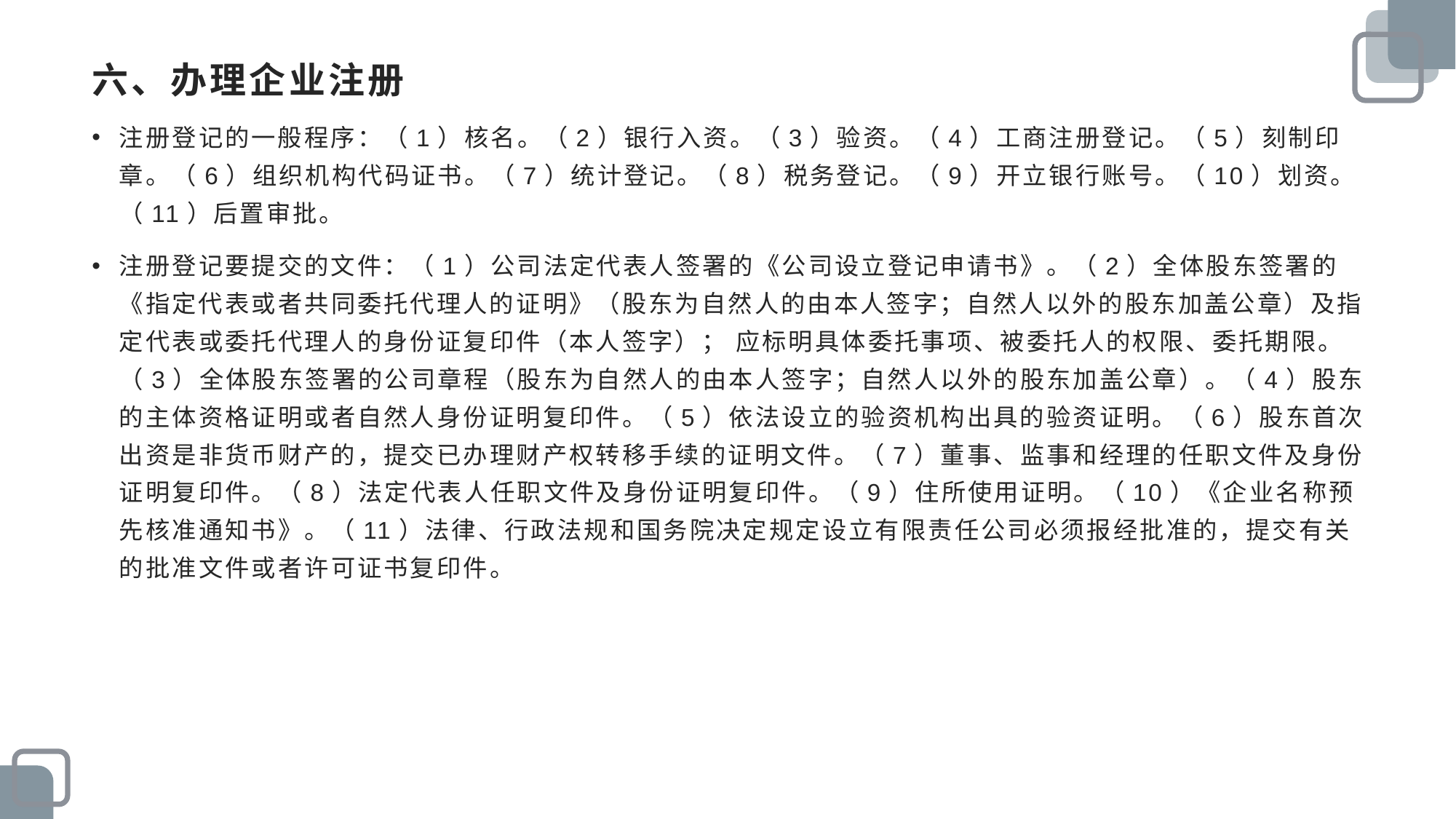

# 六、办理企业注册
注册登记的一般程序：（1）核名。（2）银行入资。（3）验资。（4）工商注册登记。（5）刻制印章。（6）组织机构代码证书。（7）统计登记。（8）税务登记。（9）开立银行账号。（10）划资。（11）后置审批。
注册登记要提交的文件：（1）公司法定代表人签署的《公司设立登记申请书》。（2）全体股东签署的《指定代表或者共同委托代理人的证明》（股东为自然人的由本人签字；自然人以外的股东加盖公章）及指定代表或委托代理人的身份证复印件（本人签字）； 应标明具体委托事项、被委托人的权限、委托期限。（3）全体股东签署的公司章程（股东为自然人的由本人签字；自然人以外的股东加盖公章）。（4）股东的主体资格证明或者自然人身份证明复印件。（5）依法设立的验资机构出具的验资证明。（6）股东首次出资是非货币财产的，提交已办理财产权转移手续的证明文件。（7）董事、监事和经理的任职文件及身份证明复印件。（8）法定代表人任职文件及身份证明复印件。（9）住所使用证明。（10）《企业名称预先核准通知书》。（11）法律、行政法规和国务院决定规定设立有限责任公司必须报经批准的，提交有关的批准文件或者许可证书复印件。